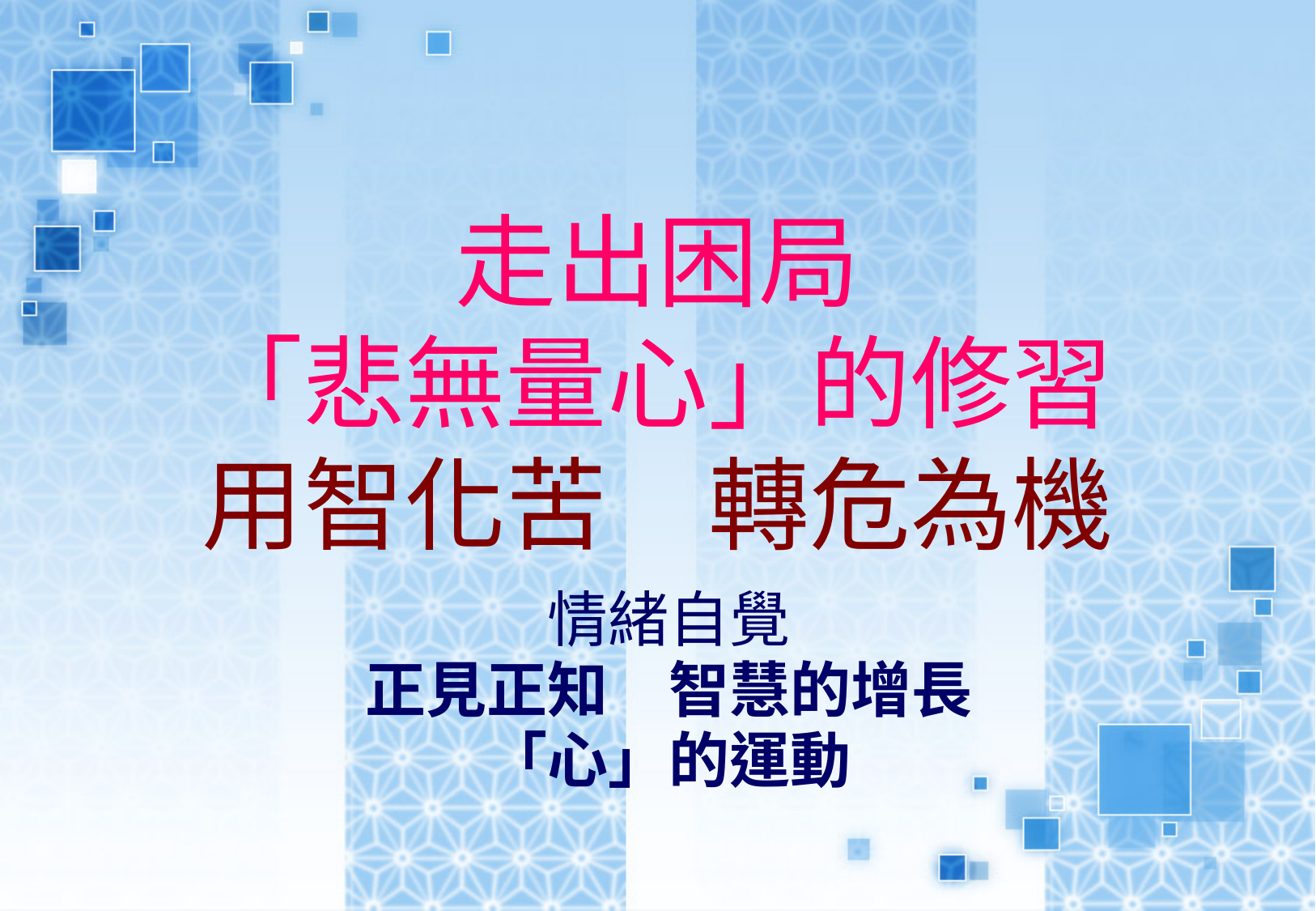

# 走出困局 「悲無量心」的修習 用智化苦　轉危為機
情緒自覺
正見正知　智慧的增長
「心」的運動